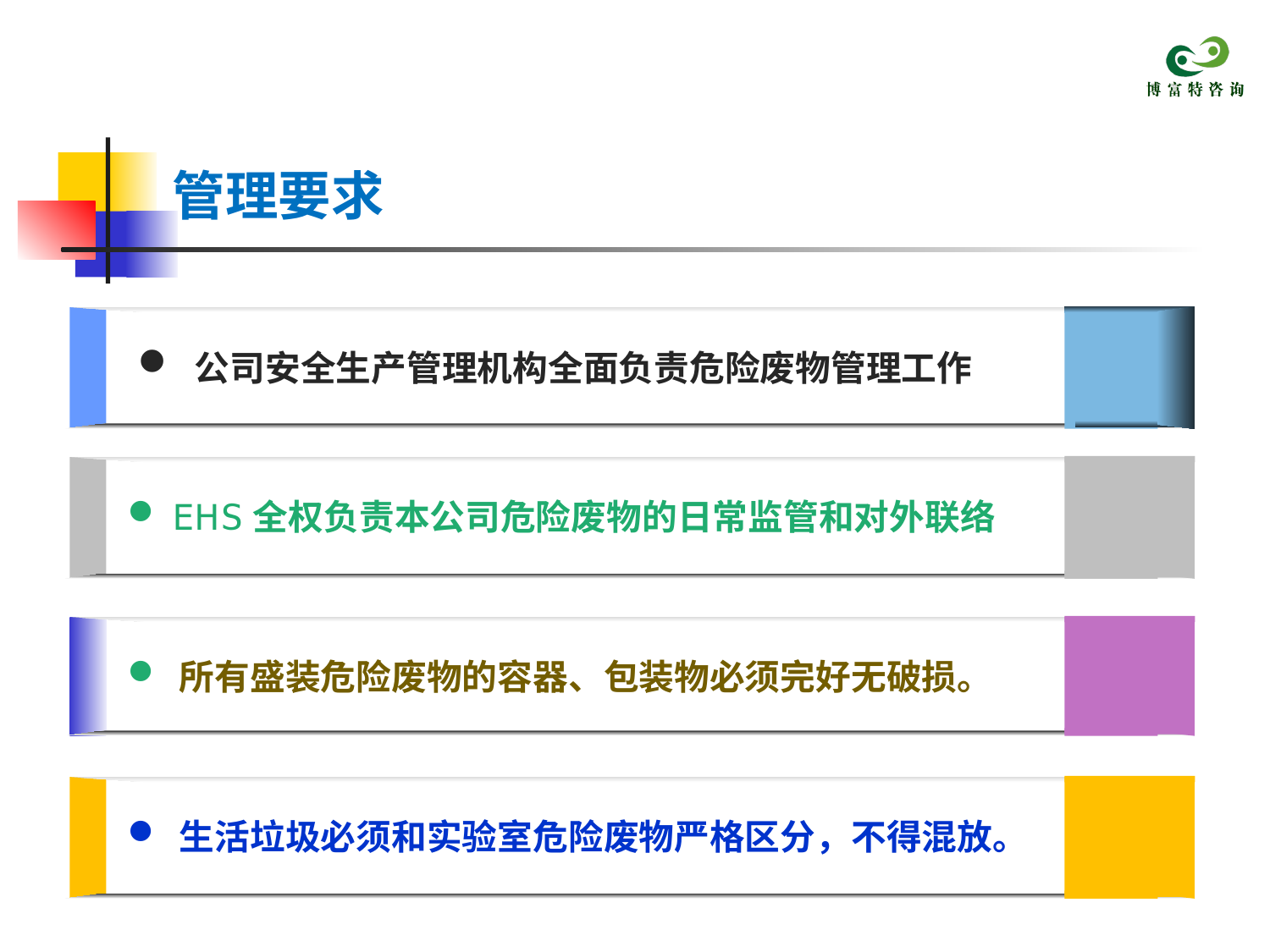

# 管理要求

 公司安全生产管理机构全面负责危险废物管理工作

 EHS全权负责本公司危险废物的日常监管和对外联络

 所有盛装危险废物的容器、包装物必须完好无破损。

 生活垃圾必须和实验室危险废物严格区分，不得混放。